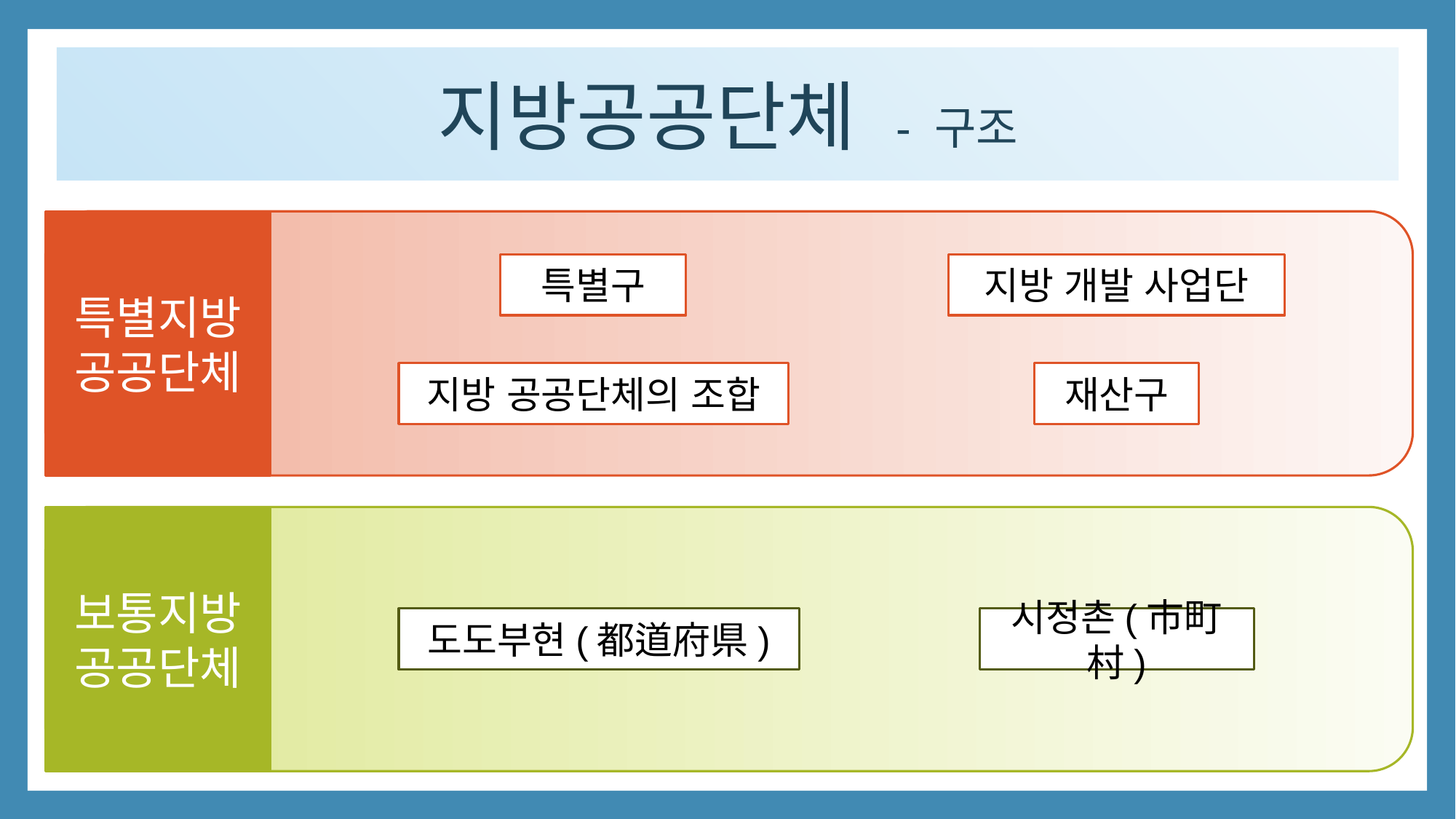

지방공공단체 - 구조
특별지방 공공단체

특별구
지방 개발 사업단
지방 공공단체의 조합
재산구
보통지방공공단체

도도부현(都道府県)
시정촌(市町村)